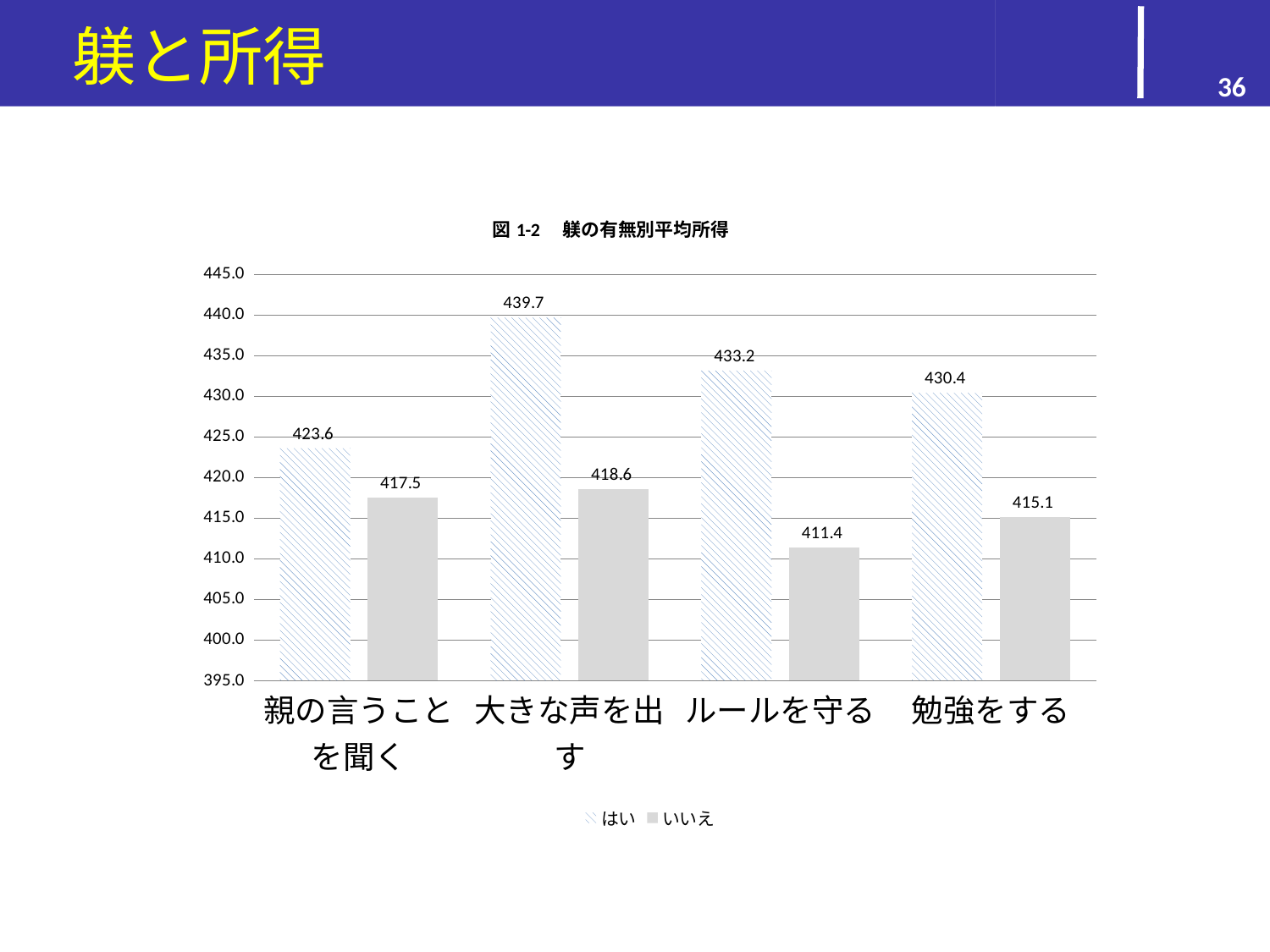

# 躾と所得
36

### Chart: 図1-2　躾の有無別平均所得

| Category | はい | いいえ |
|---|---|---|
| 親の言うことを聞く | 423.6143 | 417.5197 |
| 大きな声を出す | 439.6934 | 418.5656 |
| ルールを守る | 433.1699 | 411.41749999999894 |
| 勉強をする | 430.4348 | 415.1193 |